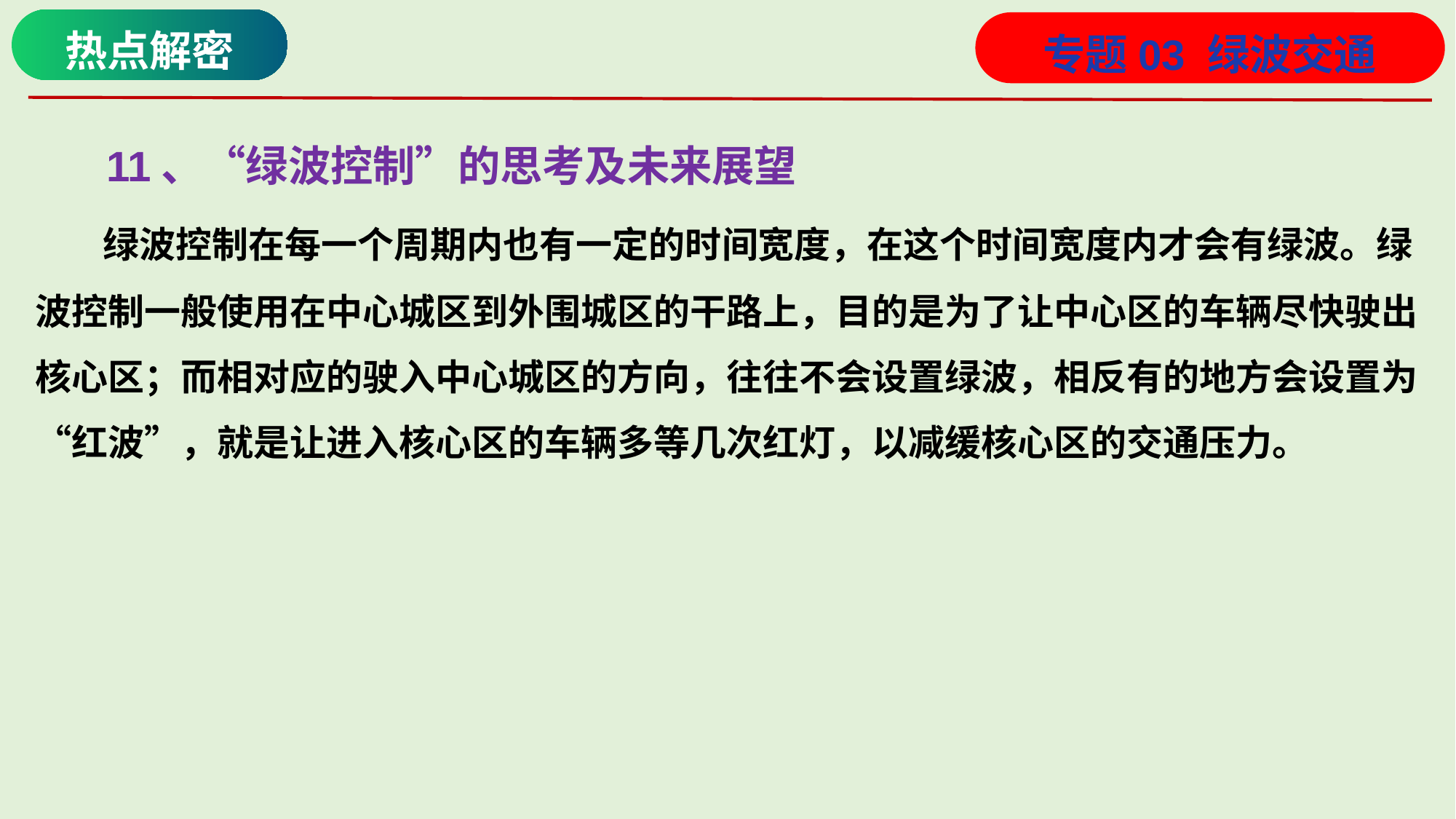

热点解密
专题03 绿波交通
      11、“绿波控制”的思考及未来展望
      绿波控制在每一个周期内也有一定的时间宽度，在这个时间宽度内才会有绿波。绿波控制一般使用在中心城区到外围城区的干路上，目的是为了让中心区的车辆尽快驶出核心区；而相对应的驶入中心城区的方向，往往不会设置绿波，相反有的地方会设置为“红波”，就是让进入核心区的车辆多等几次红灯，以减缓核心区的交通压力。